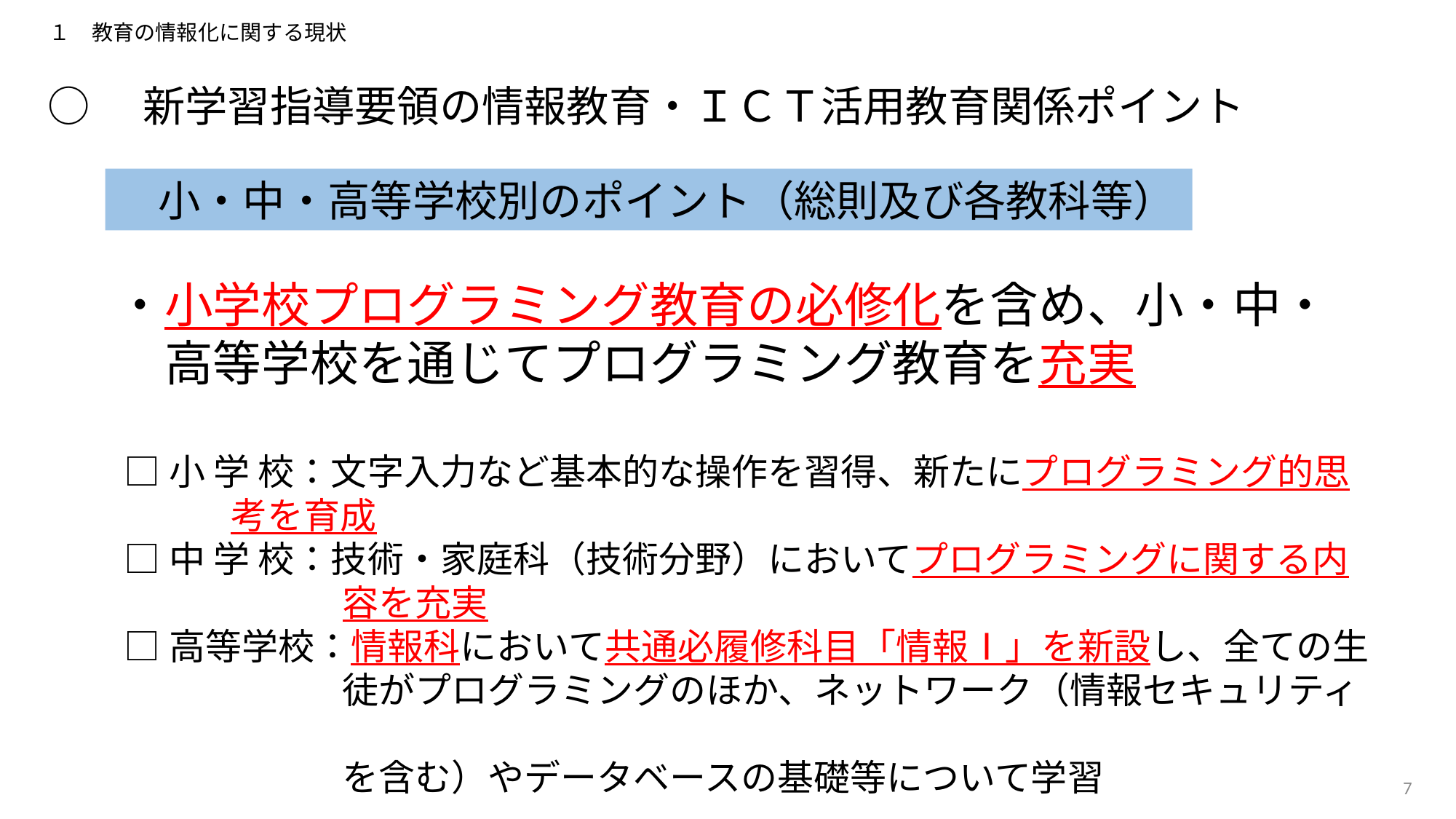

１　教育の情報化に関する現状
○　新学習指導要領の情報教育・ＩＣＴ活用教育関係ポイント
　小・中・高等学校別のポイント（総則及び各教科等）
・小学校プログラミング教育の必修化を含め、小・中・
　高等学校を通じてプログラミング教育を充実

 □小 学 校：文字入力など基本的な操作を習得、新たにプログラミング的思
             考を育成
 □中 学 校：技術・家庭科（技術分野）においてプログラミングに関する内
　 　　　　　容を充実
 □高等学校：情報科において共通必履修科目「情報Ⅰ」を新設し、全ての生
　 　　　　　徒がプログラミングのほか、ネットワーク（情報セキュリティ
　　 　　　　を含む）やデータベースの基礎等について学習
7